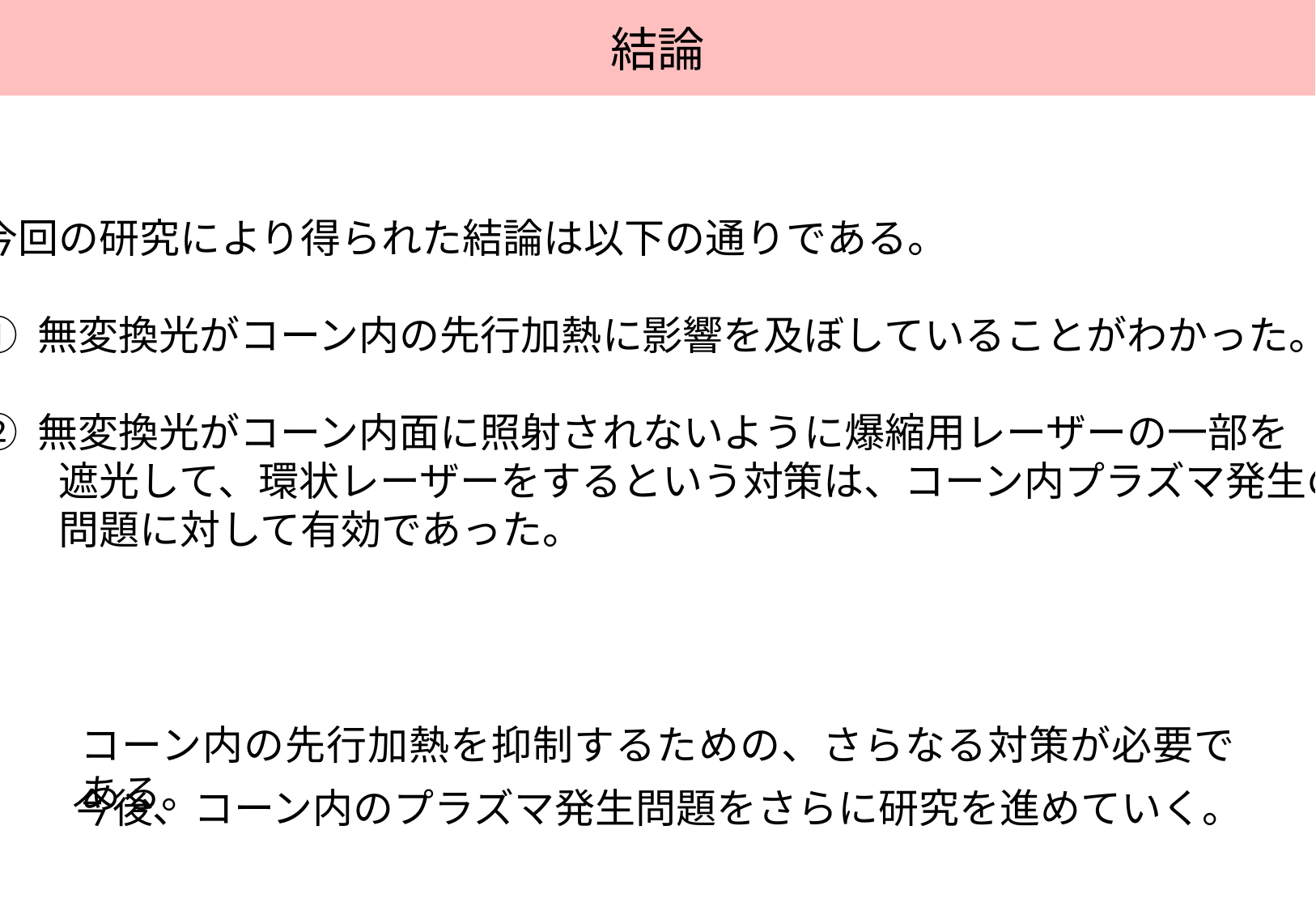

結論
今回の研究により得られた結論は以下の通りである。

① 無変換光がコーン内の先行加熱に影響を及ぼしていることがわかった。

② 無変換光がコーン内面に照射されないように爆縮用レーザーの一部を
　　遮光して、環状レーザーをするという対策は、コーン内プラズマ発生の
　　問題に対して有効であった。

コーン内の先行加熱を抑制するための、さらなる対策が必要である。
今後、コーン内のプラズマ発生問題をさらに研究を進めていく。